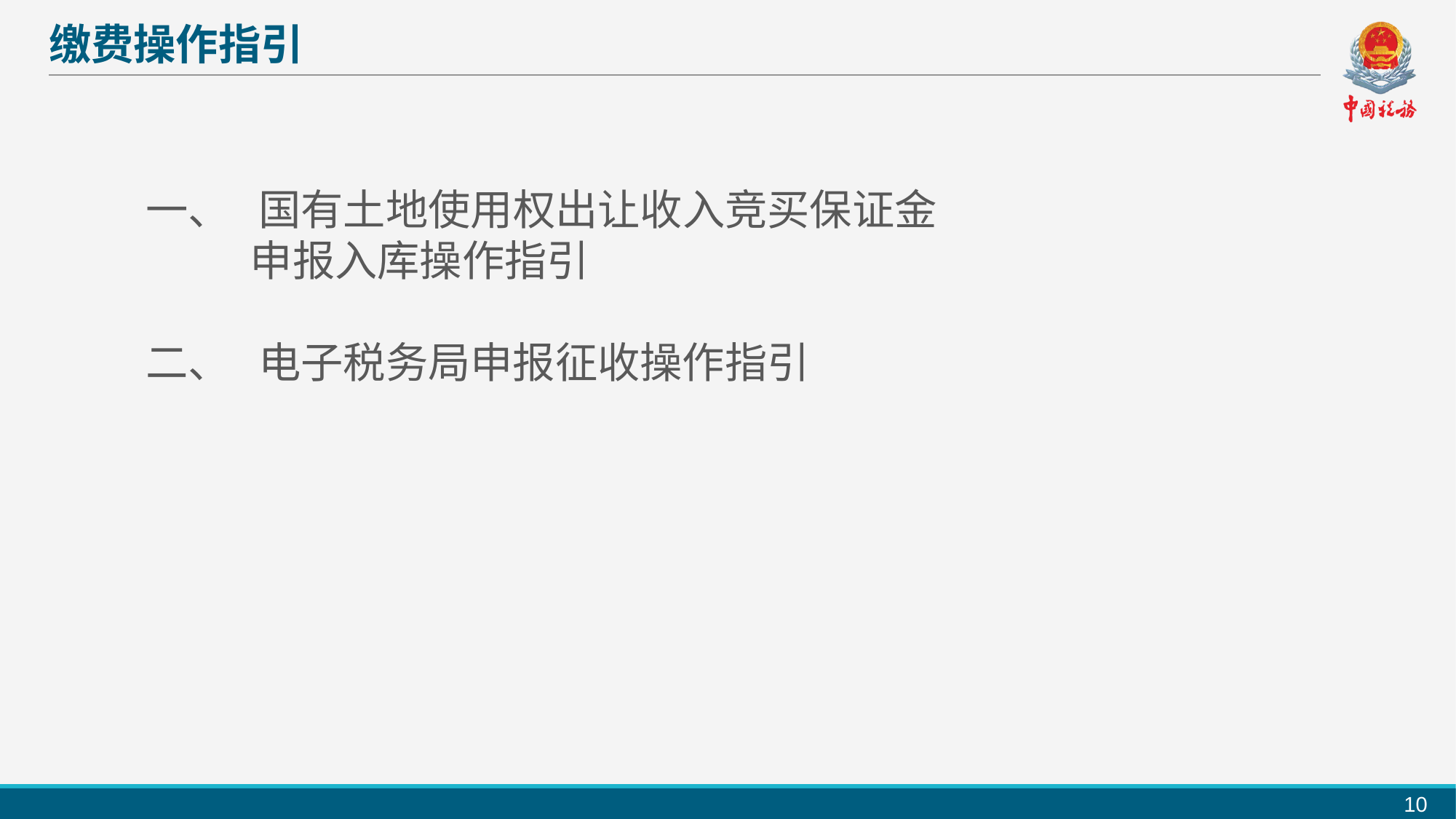

缴费操作指引
一、   国有土地使用权出让收入竞买保证金
          申报入库操作指引

二、   电子税务局申报征收操作指引